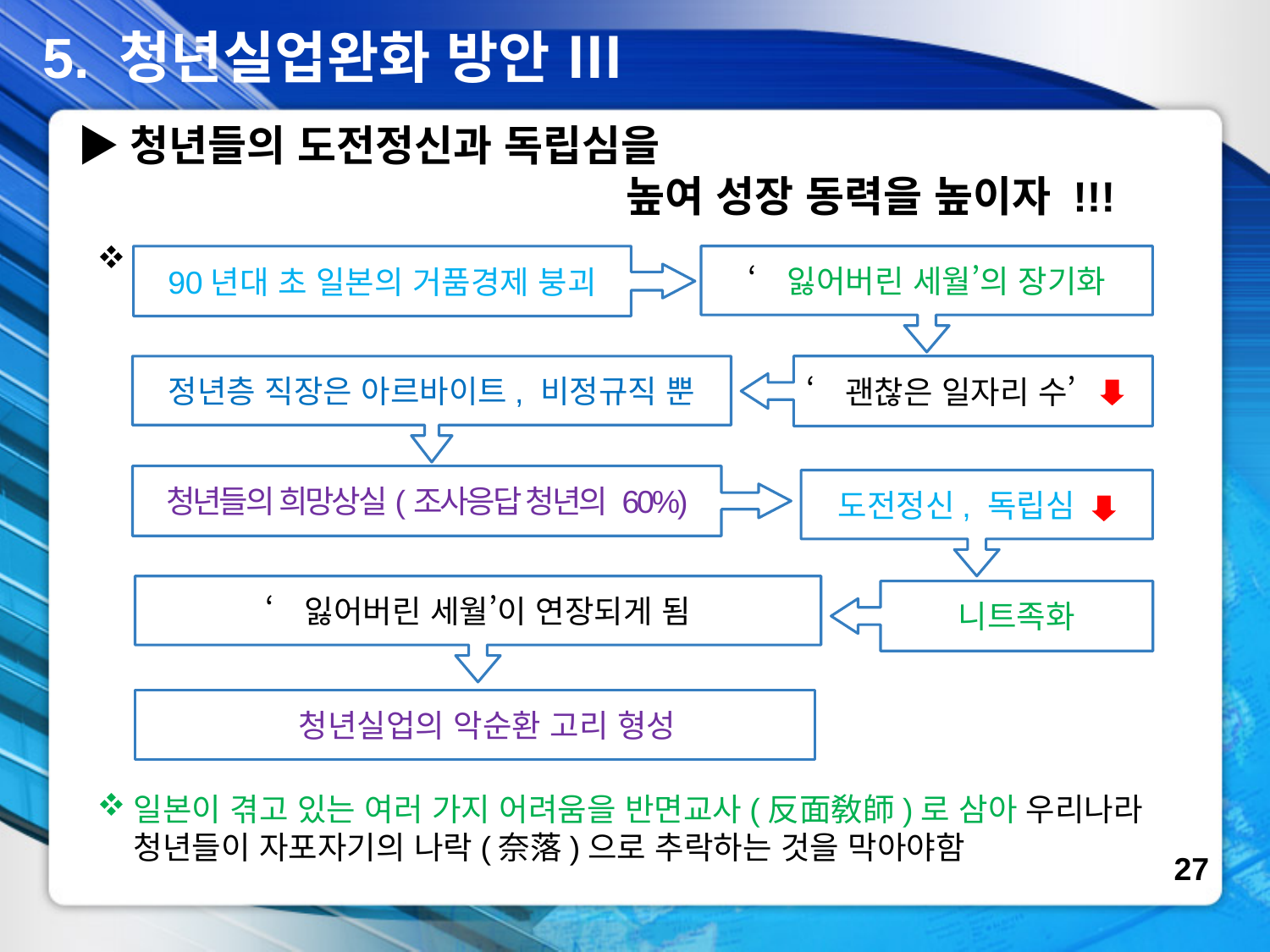

5. 청년실업완화 방안 Ⅲ
▶청년들의 도전정신과 독립심을
높여 성장 동력을 높이자 !!!

‘잃어버린 세월’의 장기화
90년대 초 일본의 거품경제 붕괴

정년층 직장은 아르바이트, 비정규직 뿐
‘괜찮은 일자리 수’

청년들의 희망상실(조사응답 청년의 60%)
도전정신, 독립심

‘잃어버린 세월’이 연장되게 됨
니트족화
청년실업의 악순환 고리 형성
일본이 겪고 있는 여러 가지 어려움을 반면교사(反面敎師)로 삼아 우리나라 청년들이 자포자기의 나락(奈落)으로 추락하는 것을 막아야함
27